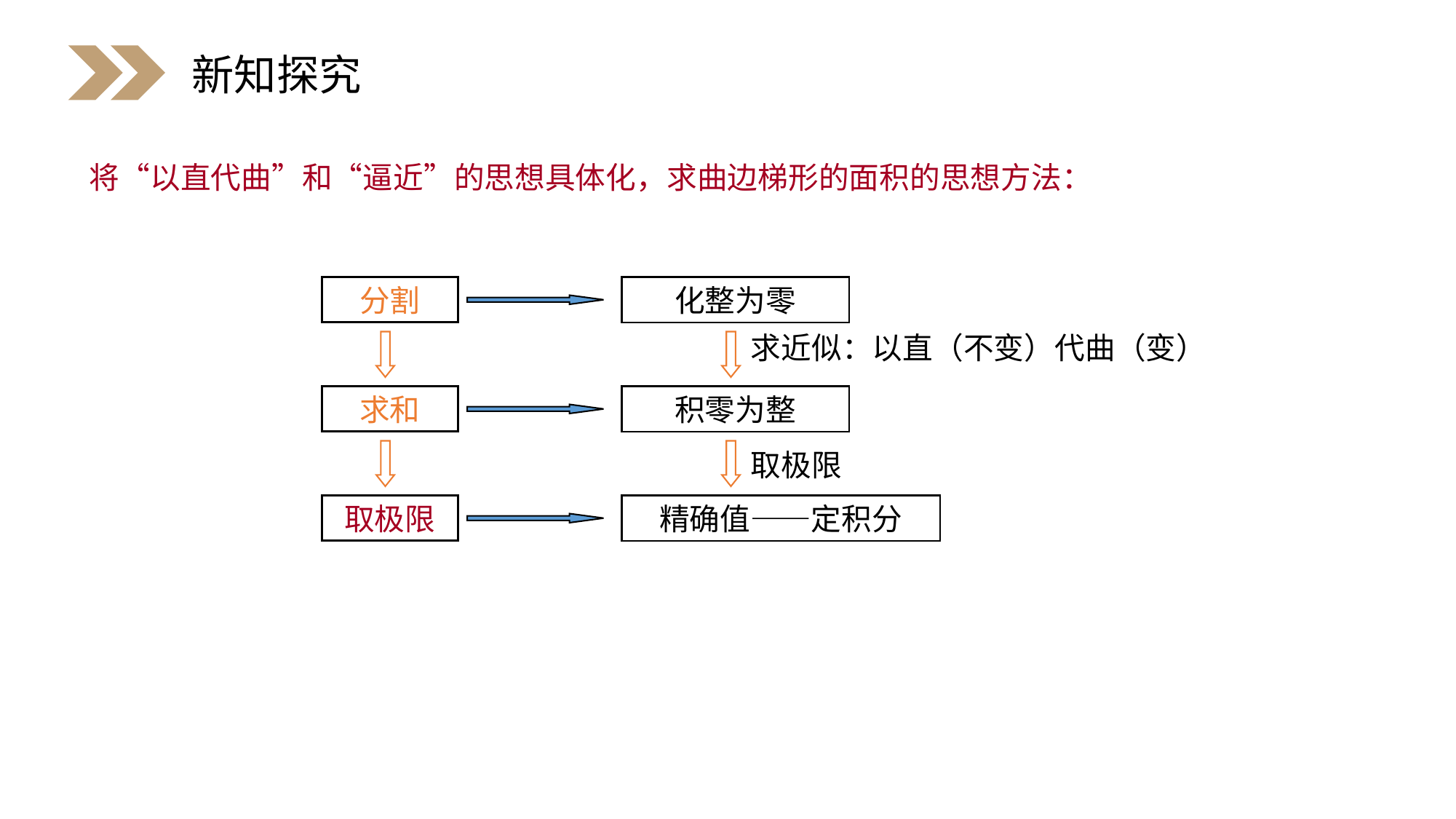

新知探究
将“以直代曲”和“逼近”的思想具体化，求曲边梯形的面积的思想方法：
分割
化整为零

求近似：以直（不变）代曲（变）

求和
积零为整

取极限
取极限
精确值——定积分